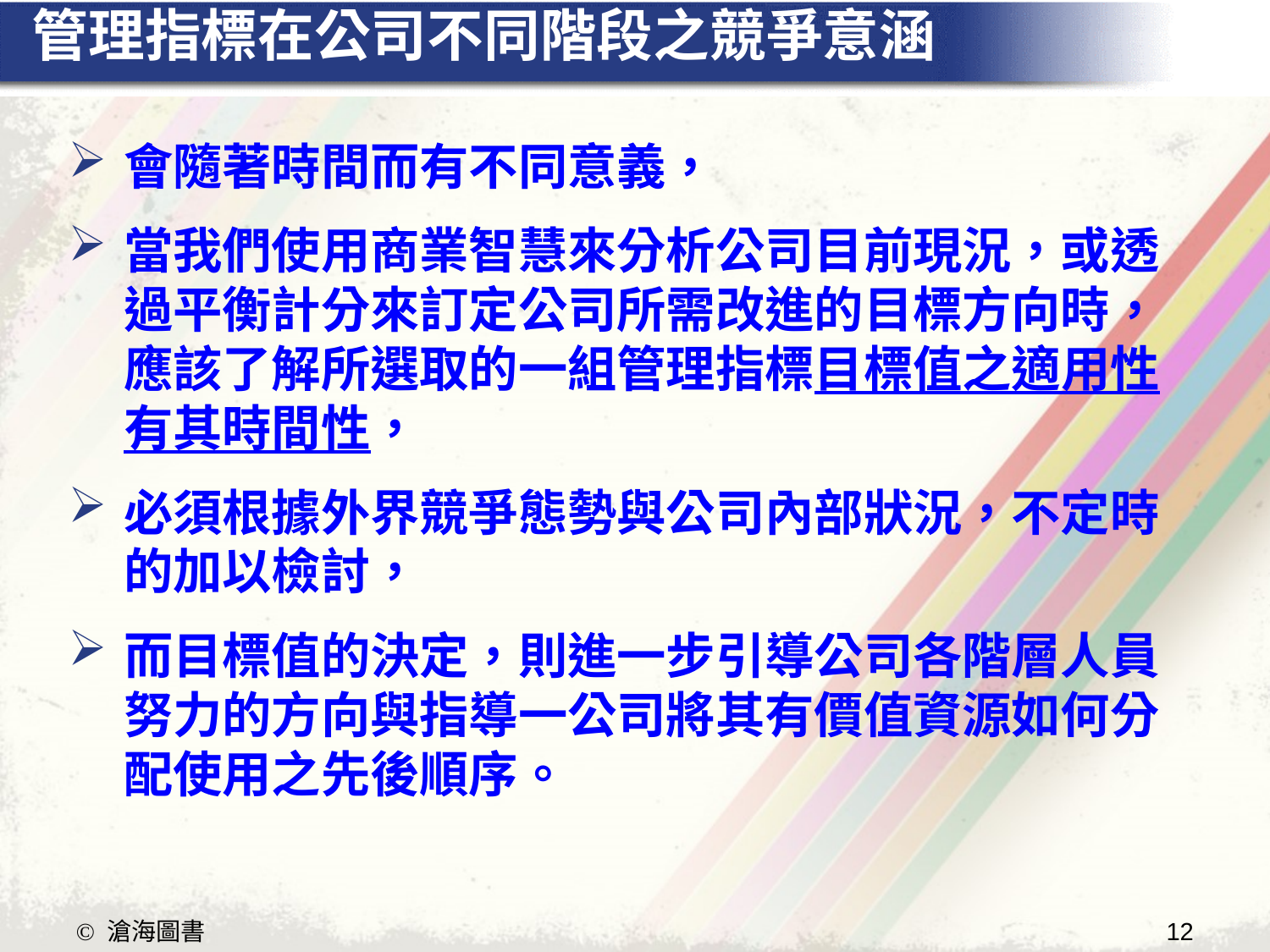

# 管理指標在公司不同階段之競爭意涵
會隨著時間而有不同意義，
當我們使用商業智慧來分析公司目前現況，或透過平衡計分來訂定公司所需改進的目標方向時，應該了解所選取的一組管理指標目標值之適用性有其時間性，
必須根據外界競爭態勢與公司內部狀況，不定時的加以檢討，
而目標值的決定，則進一步引導公司各階層人員努力的方向與指導一公司將其有價值資源如何分配使用之先後順序。
12